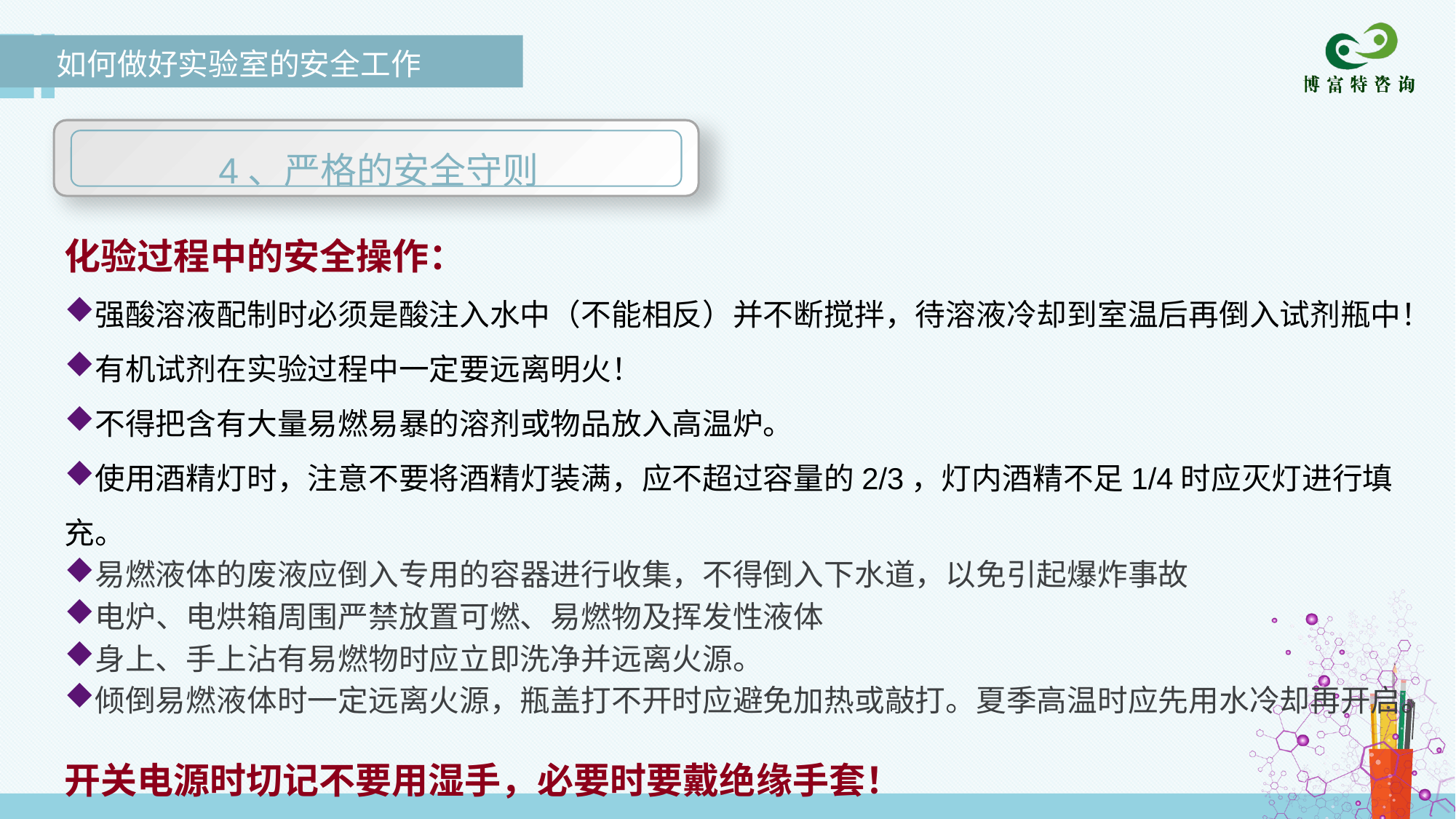

如何做好实验室的安全工作

 4、严格的安全守则

化验过程中的安全操作：
强酸溶液配制时必须是酸注入水中（不能相反）并不断搅拌，待溶液冷却到室温后再倒入试剂瓶中！
有机试剂在实验过程中一定要远离明火！
不得把含有大量易燃易暴的溶剂或物品放入高温炉。
使用酒精灯时，注意不要将酒精灯装满，应不超过容量的2/3，灯内酒精不足1/4时应灭灯进行填充。
易燃液体的废液应倒入专用的容器进行收集，不得倒入下水道，以免引起爆炸事故
电炉、电烘箱周围严禁放置可燃、易燃物及挥发性液体
身上、手上沾有易燃物时应立即洗净并远离火源。
倾倒易燃液体时一定远离火源，瓶盖打不开时应避免加热或敲打。夏季高温时应先用水冷却再开启。
开关电源时切记不要用湿手，必要时要戴绝缘手套！